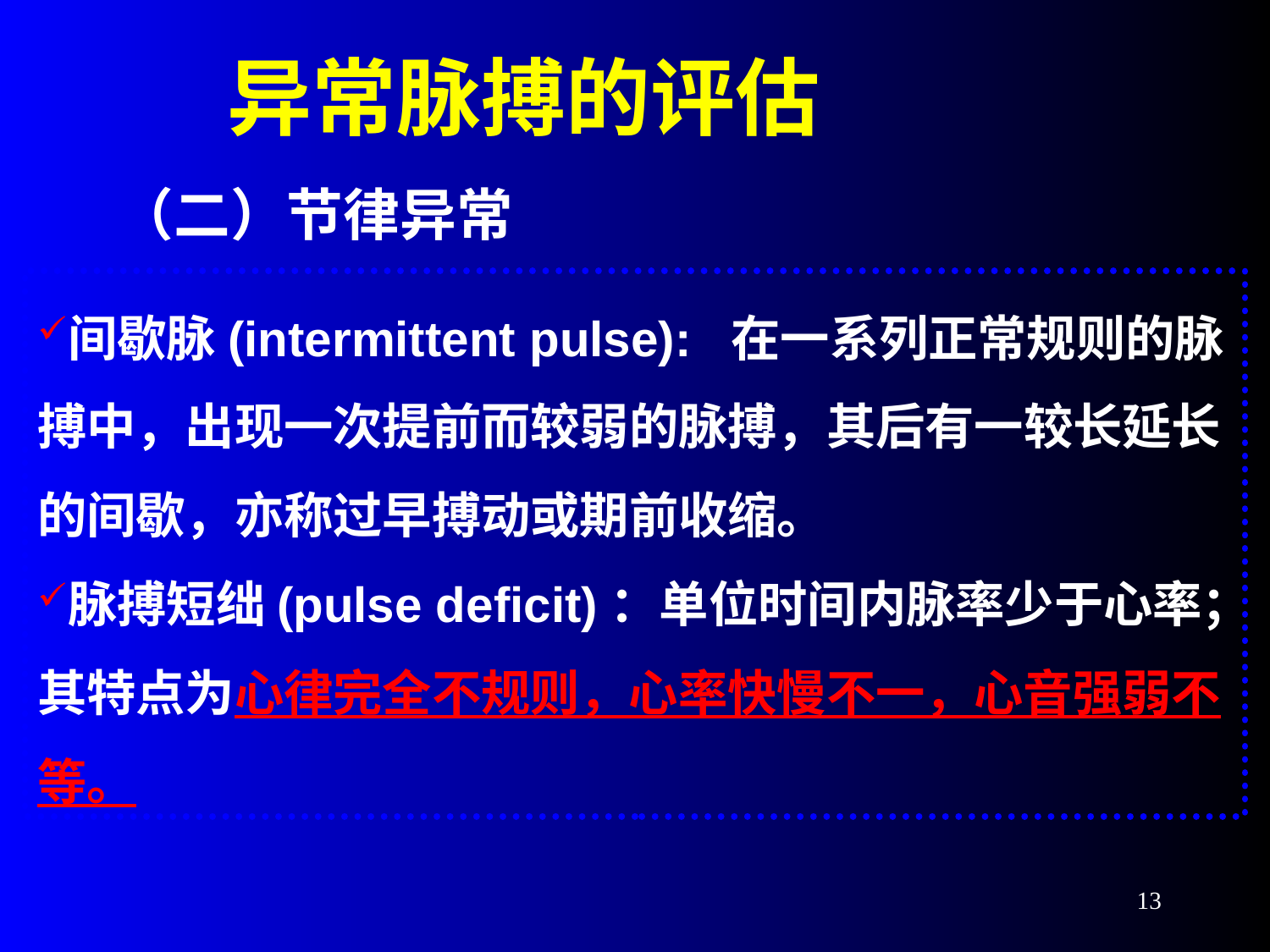

异常脉搏的评估

（二）节律异常
间歇脉(intermittent pulse):  在一系列正常规则的脉搏中，出现一次提前而较弱的脉搏，其后有一较长延长的间歇，亦称过早搏动或期前收缩。
脉搏短绌(pulse deficit)：单位时间内脉率少于心率；其特点为心律完全不规则，心率快慢不一，心音强弱不等。

13